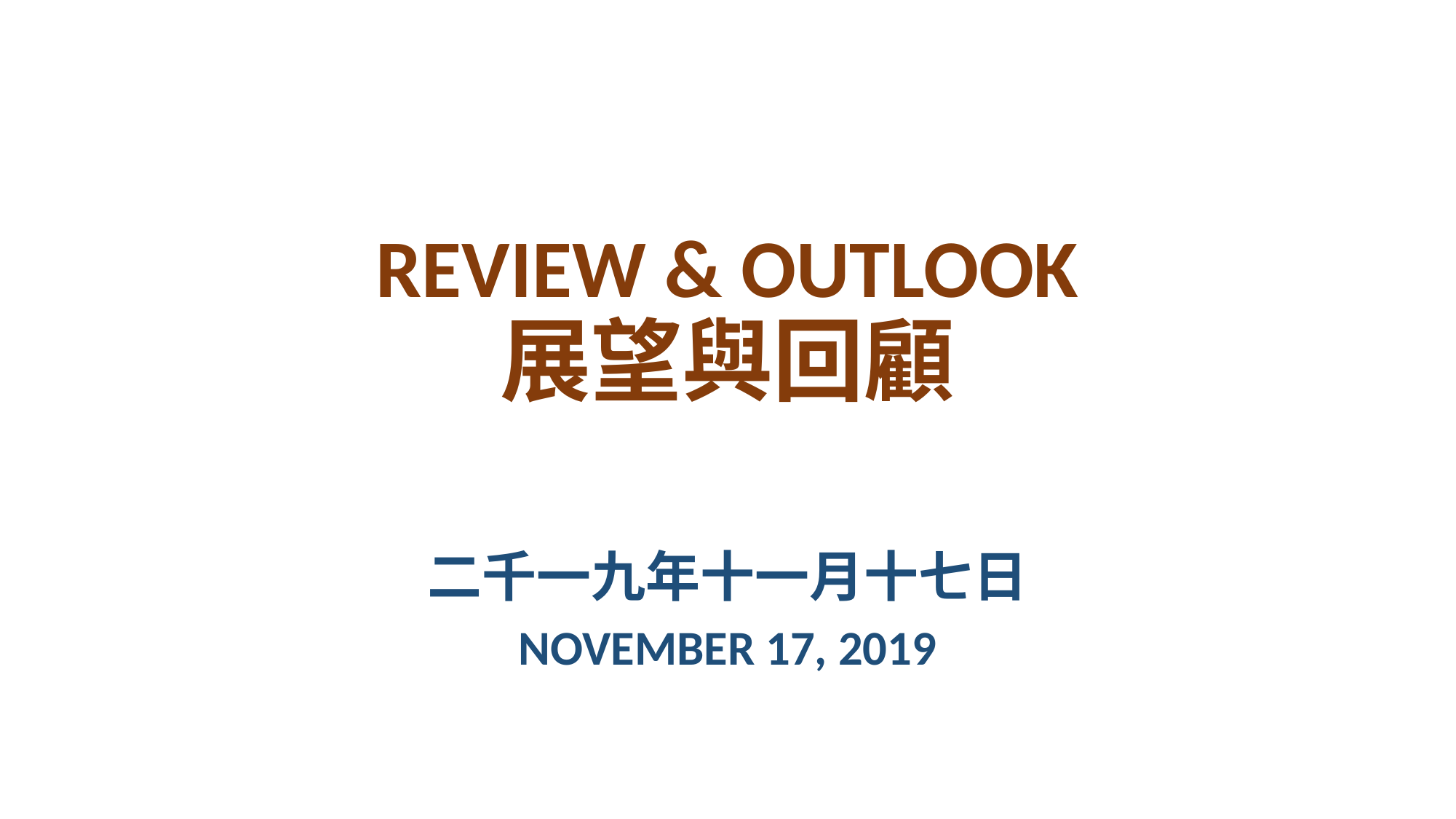

# REVIEW & OUTLOOK 展望與回顧
二千一九年十一月十七日
NOVEMBER 17, 2019